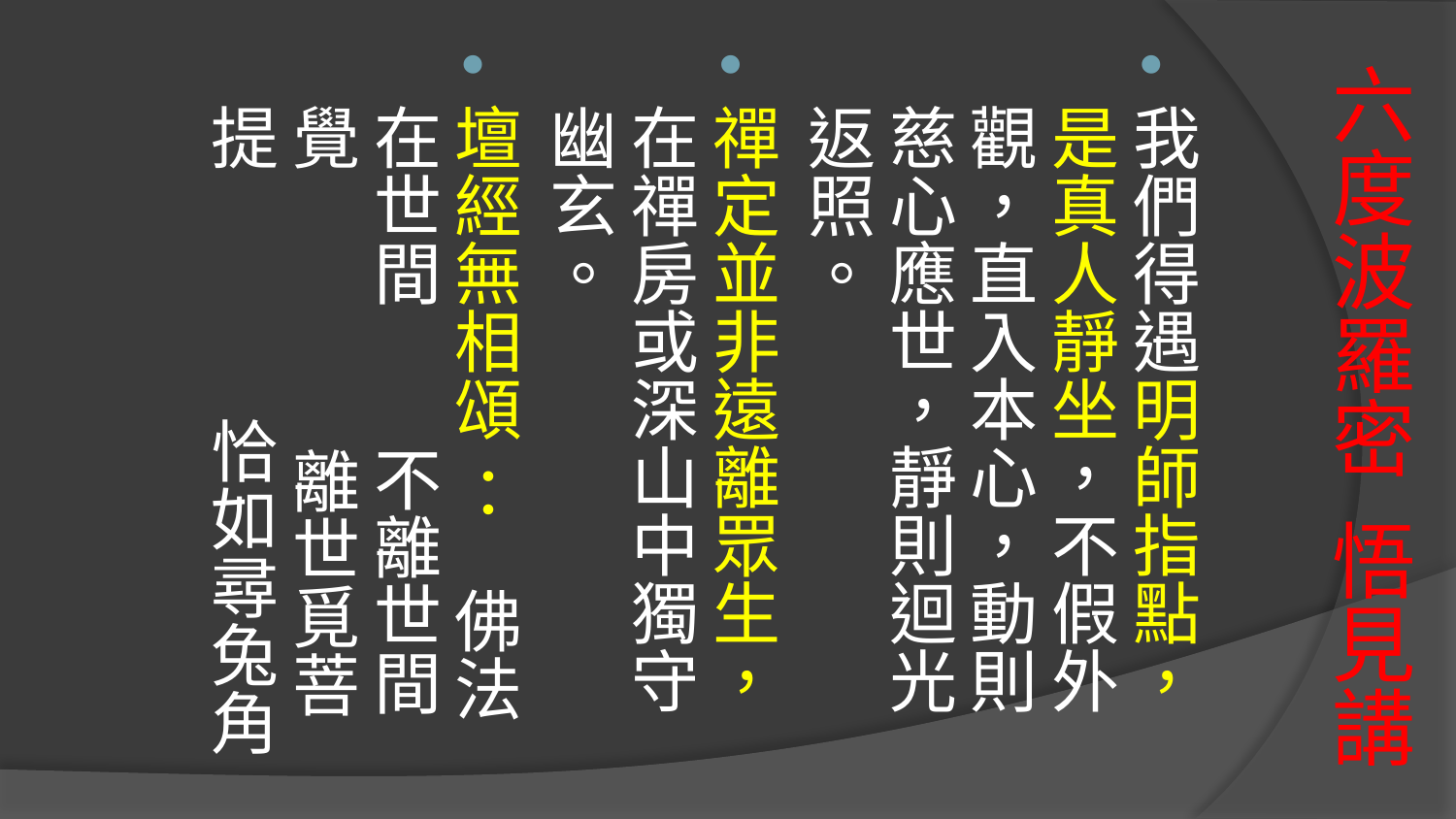

我們得遇明師指點，是真人靜坐，不假外觀，直入本心，動則慈心應世，靜則迴光返照。
禪定並非遠離眾生，在禪房或深山中獨守幽玄。
壇經無相頌 ：    佛法在世間         不離世間覺                  離世覓菩提                恰如尋兔角

# 六度波羅密  悟見講